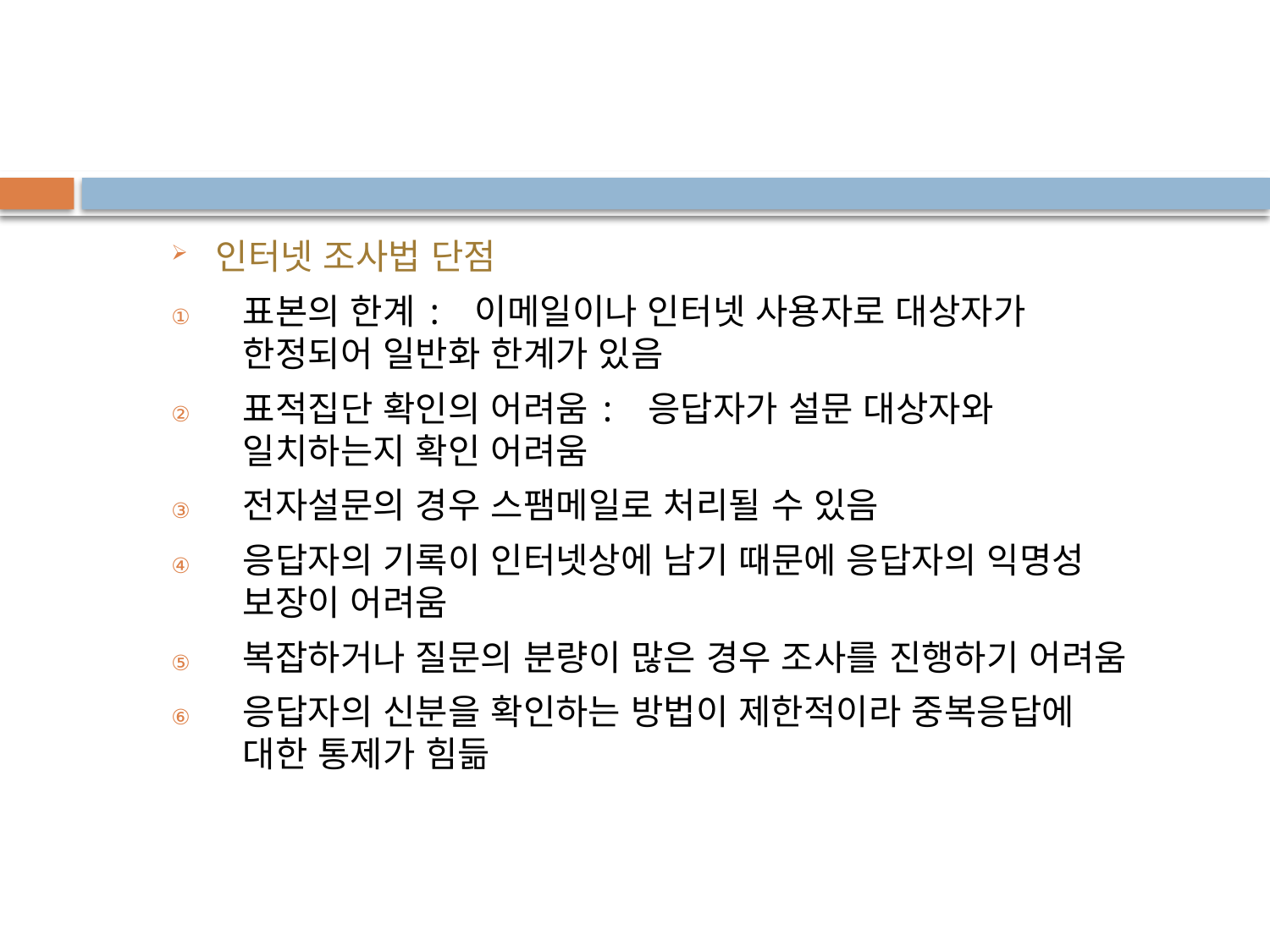

인터넷 조사법 단점
표본의 한계: 이메일이나 인터넷 사용자로 대상자가 한정되어 일반화 한계가 있음
표적집단 확인의 어려움: 응답자가 설문 대상자와 일치하는지 확인 어려움
전자설문의 경우 스팸메일로 처리될 수 있음
응답자의 기록이 인터넷상에 남기 때문에 응답자의 익명성 보장이 어려움
복잡하거나 질문의 분량이 많은 경우 조사를 진행하기 어려움
응답자의 신분을 확인하는 방법이 제한적이라 중복응답에 대한 통제가 힘듦